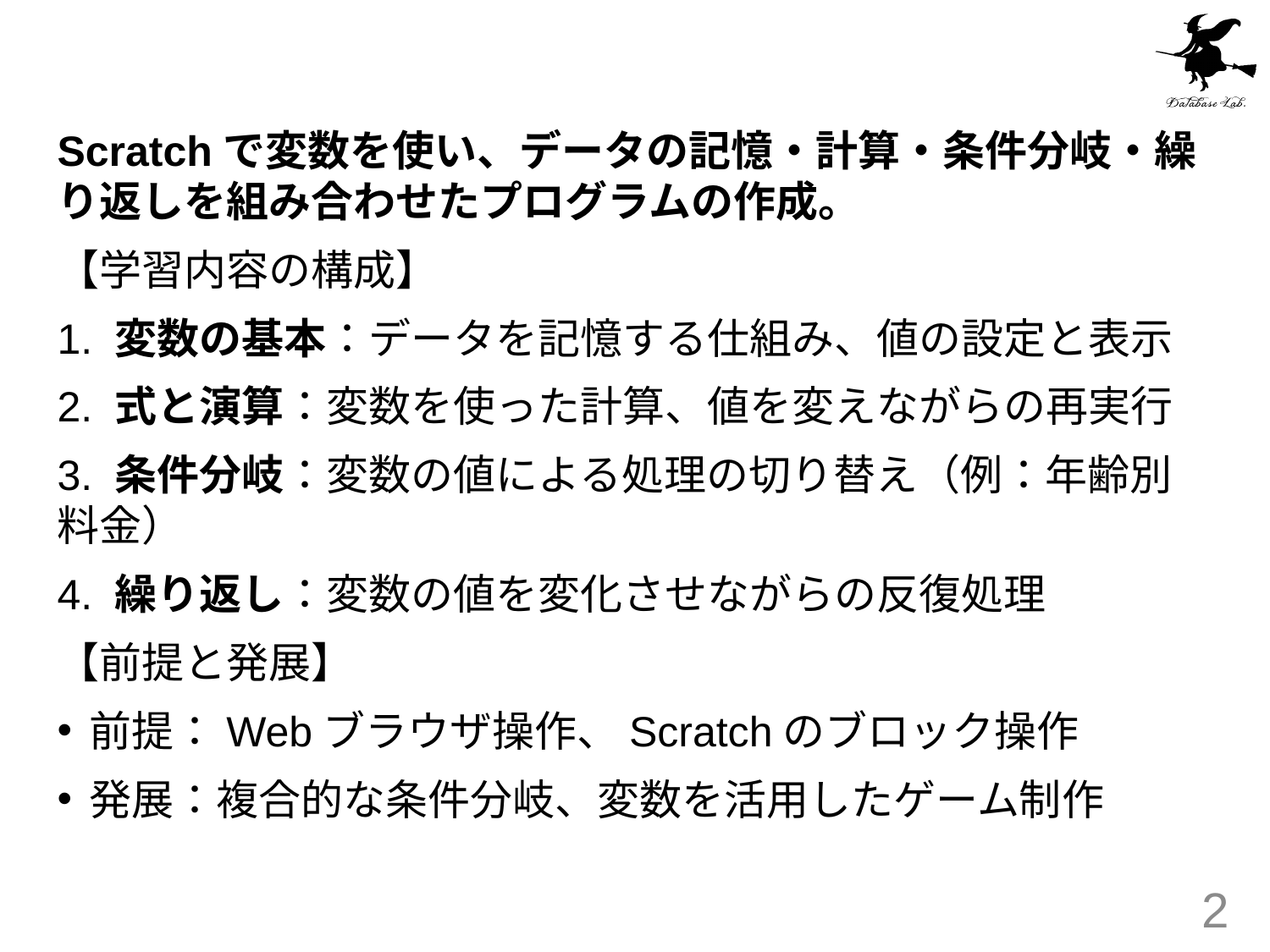

#
Scratchで変数を使い、データの記憶・計算・条件分岐・繰り返しを組み合わせたプログラムの作成。
【学習内容の構成】
1. 変数の基本：データを記憶する仕組み、値の設定と表示
2. 式と演算：変数を使った計算、値を変えながらの再実行
3. 条件分岐：変数の値による処理の切り替え（例：年齢別料金）
4. 繰り返し：変数の値を変化させながらの反復処理
【前提と発展】
前提：Webブラウザ操作、Scratchのブロック操作
発展：複合的な条件分岐、変数を活用したゲーム制作
2